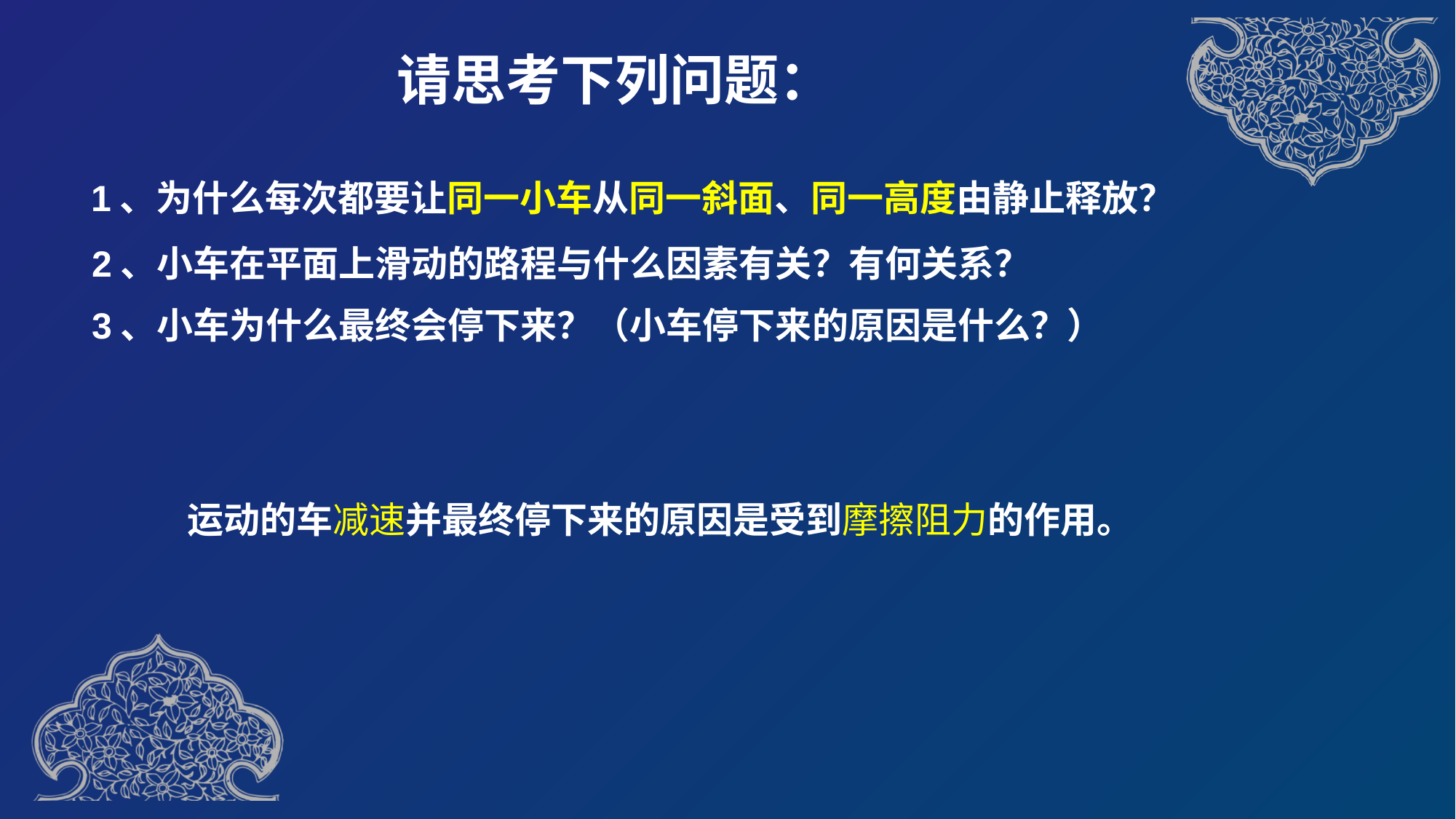

请思考下列问题：
    1、为什么每次都要让同一小车从同一斜面、同一高度由静止释放？
      2、小车在平面上滑动的路程与什么因素有关？有何关系？
      3、小车为什么最终会停下来？（小车停下来的原因是什么？）
    运动的车减速并最终停下来的原因是受到摩擦阻力的作用。